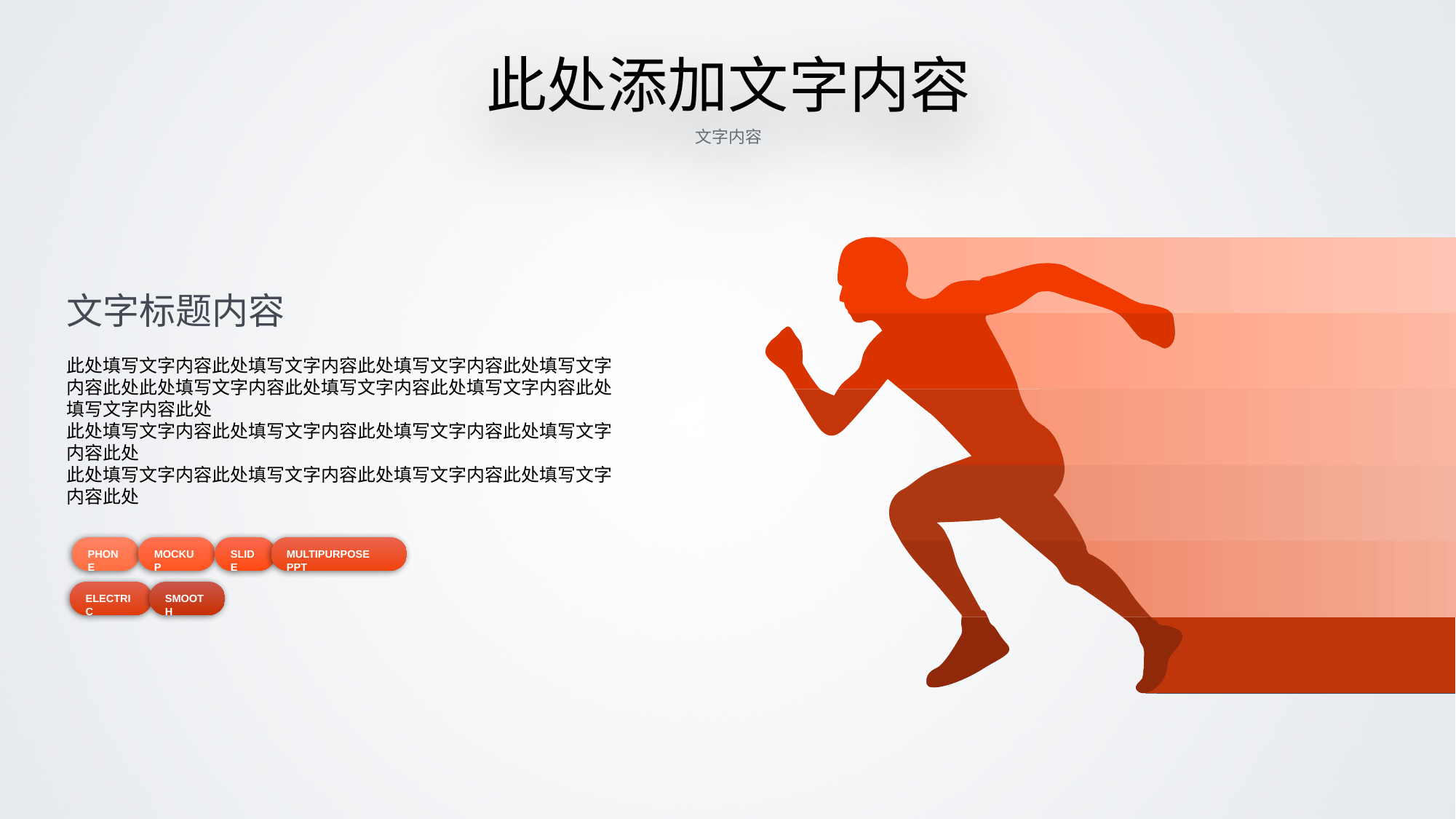

此处添加文字内容
文字内容

文字标题内容
此处填写文字内容此处填写文字内容此处填写文字内容此处填写文字内容此处此处填写文字内容此处填写文字内容此处填写文字内容此处填写文字内容此处
此处填写文字内容此处填写文字内容此处填写文字内容此处填写文字内容此处
此处填写文字内容此处填写文字内容此处填写文字内容此处填写文字内容此处

SLIDE
MULTIPURPOSE PPT
MOCKUP
PHONE
ELECTRIC
SMOOTH